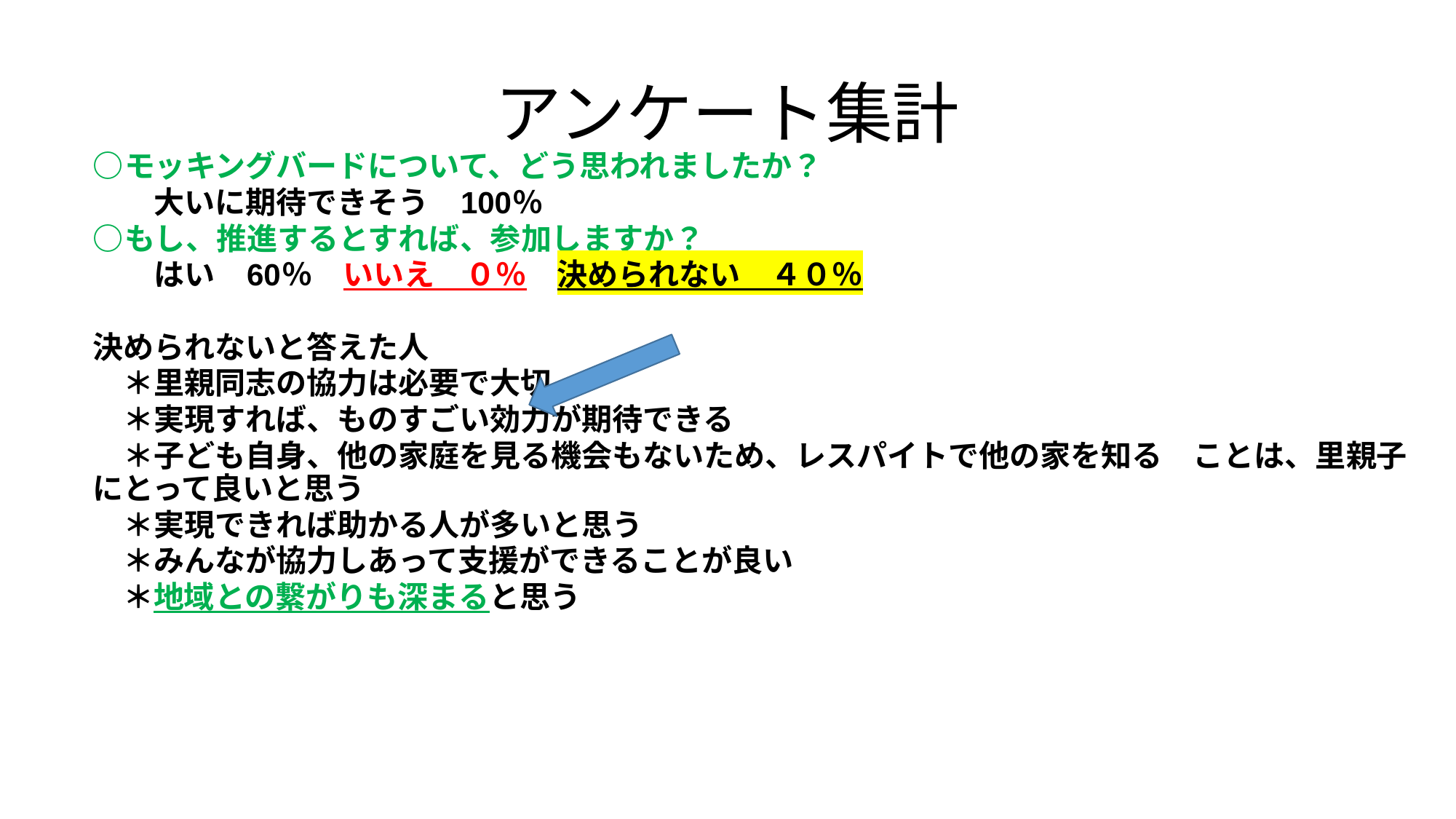

# アンケート集計
○モッキングバードについて、どう思われましたか？
　　大いに期待できそう　100％
○もし、推進するとすれば、参加しますか？
　　はい　60％　いいえ　０％　決められない　４０％

決められないと答えた人
　＊里親同志の協力は必要で大切
　＊実現すれば、ものすごい効力が期待できる
　＊子ども自身、他の家庭を見る機会もないため、レスパイトで他の家を知る　ことは、里親子にとって良いと思う
　＊実現できれば助かる人が多いと思う
　＊みんなが協力しあって支援ができることが良い
　＊地域との繋がりも深まると思う